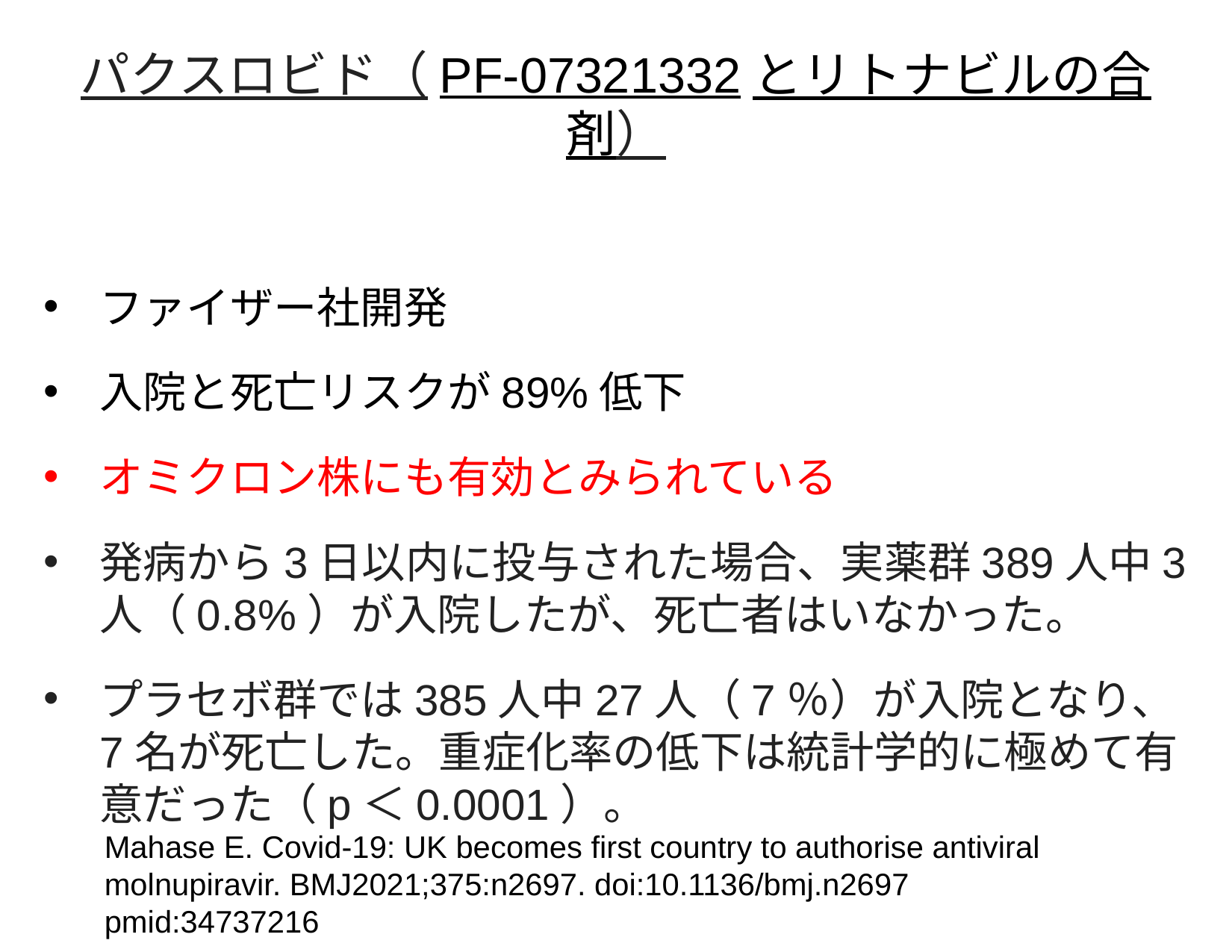

パクスロビド（PF-07321332とリトナビルの合剤）

ファイザー社開発
入院と死亡リスクが89%低下
オミクロン株にも有効とみられている
発病から3日以内に投与された場合、実薬群389人中3人（0.8%）が入院したが、死亡者はいなかった。
プラセボ群では385人中27人（7％）が入院となり、7名が死亡した。重症化率の低下は統計学的に極めて有意だった（p＜0.0001）。
Mahase E. Covid-19: UK becomes first country to authorise antiviral molnupiravir. BMJ2021;375:n2697. doi:10.1136/bmj.n2697 pmid:34737216